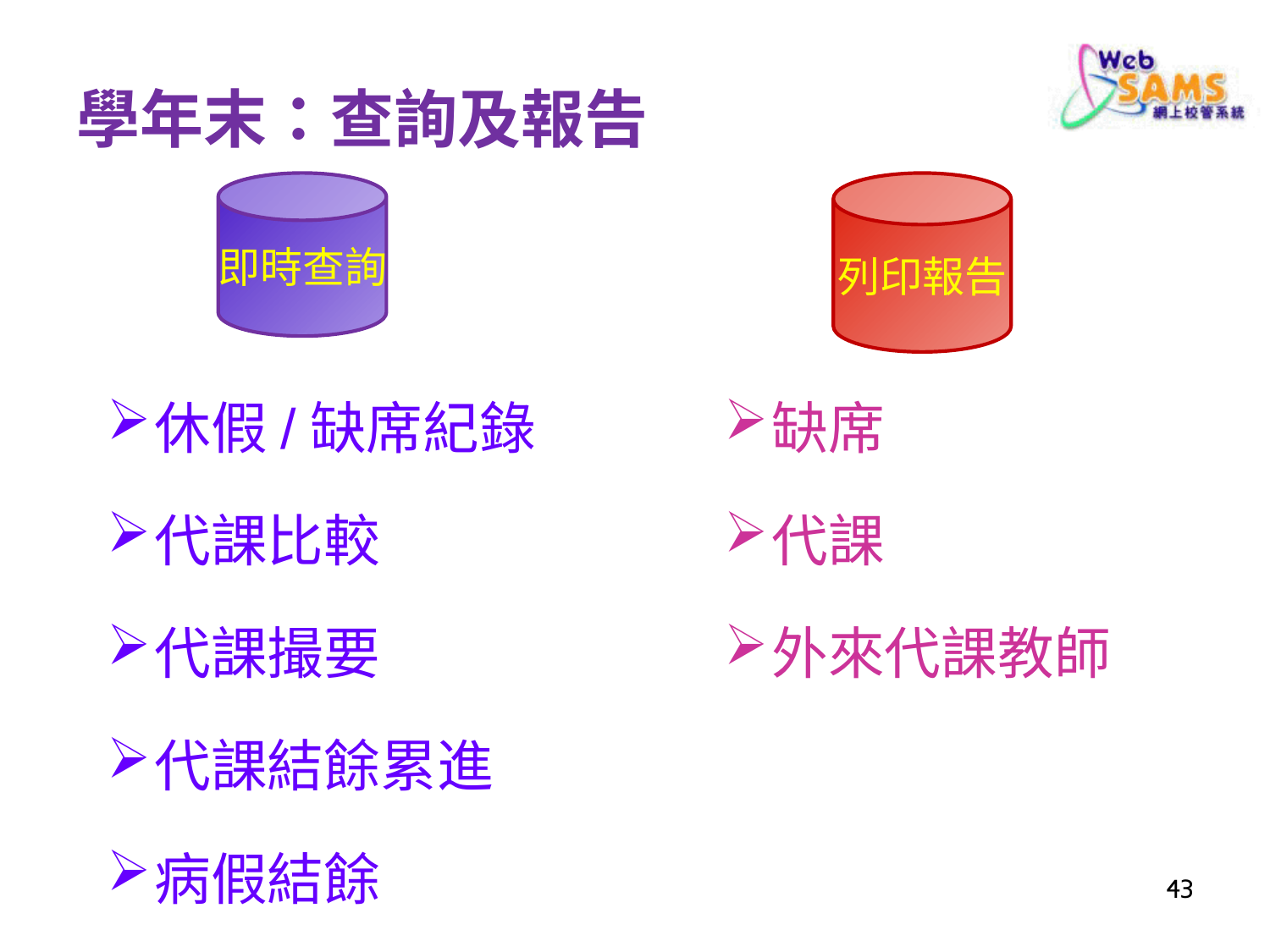

# 學年末：查詢及報告
即時查詢
列印報告
休假/缺席紀錄
代課比較
代課撮要
代課結餘累進
病假結餘

缺席
代課
外來代課教師

43